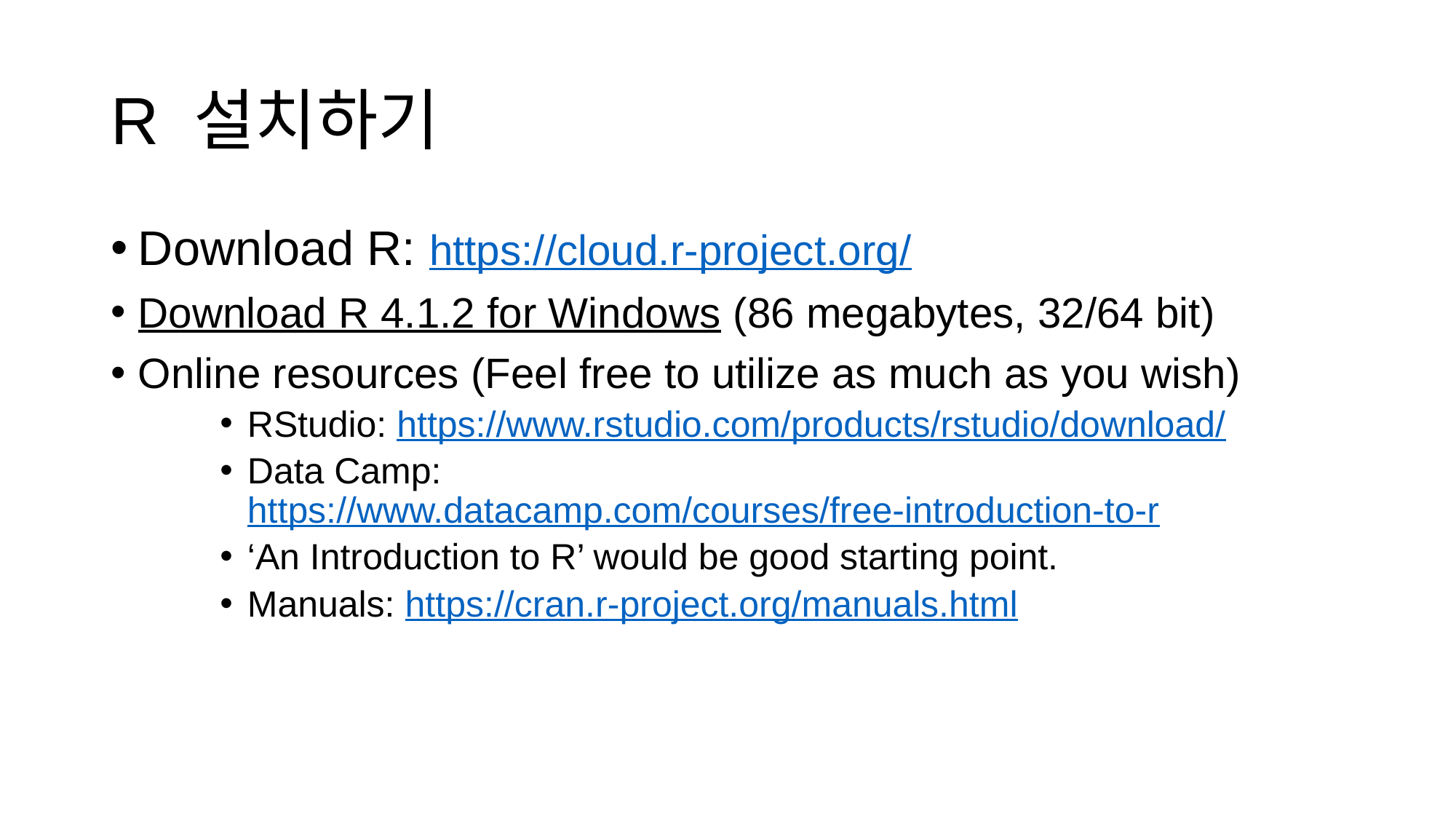

# R 설치하기
Download R: https://cloud.r-project.org/
Download R 4.1.2 for Windows (86 megabytes, 32/64 bit)
Online resources (Feel free to utilize as much as you wish)
RStudio: https://www.rstudio.com/products/rstudio/download/
Data Camp: https://www.datacamp.com/courses/free-introduction-to-r
‘An Introduction to R’ would be good starting point.
Manuals: https://cran.r-project.org/manuals.html